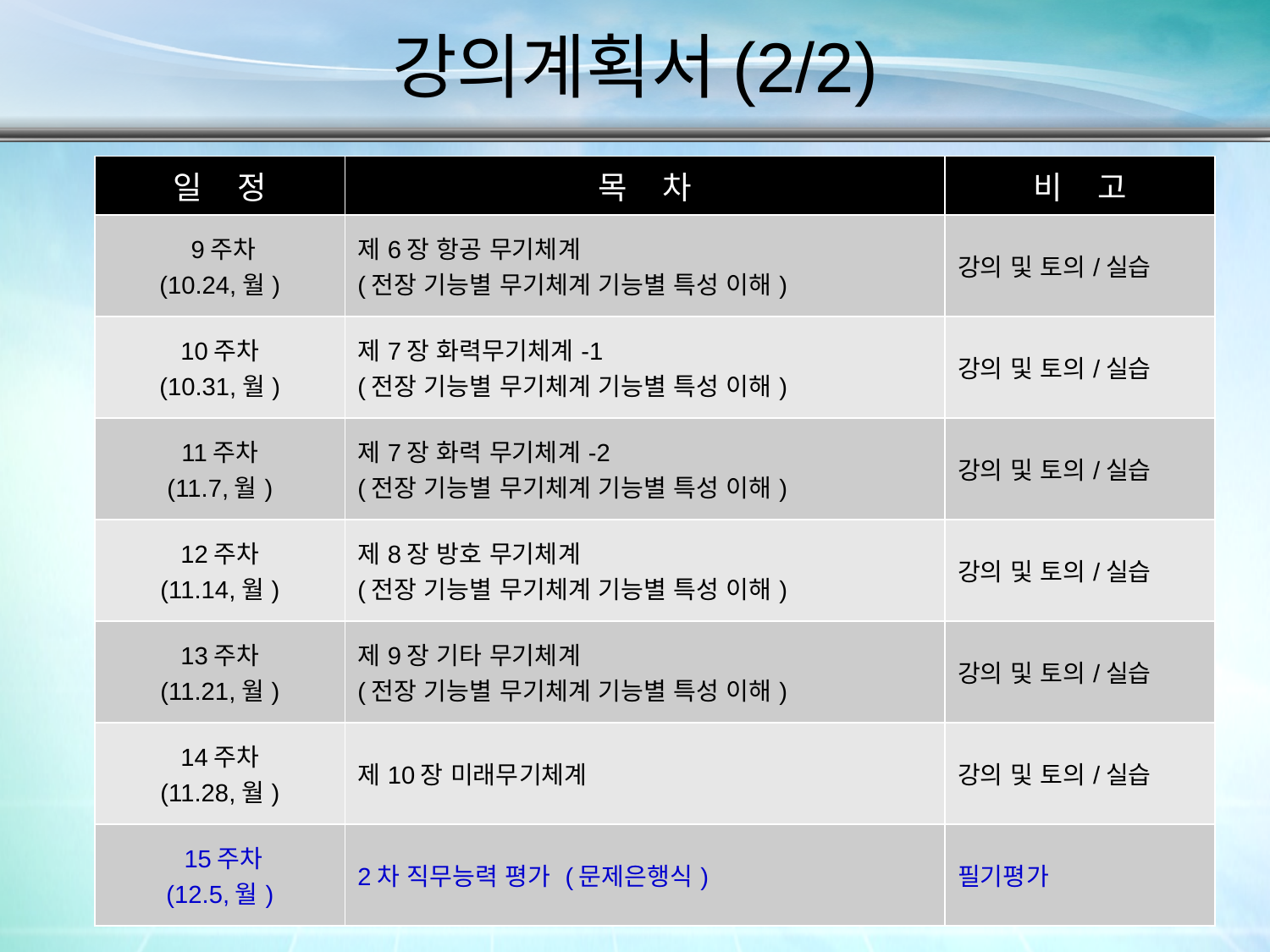

강의계획서(2/2)
| 일 정 | 목 차 | 비 고 |
| --- | --- | --- |
| 9주차 (10.24,월) | 제6장 항공 무기체계 (전장 기능별 무기체계 기능별 특성 이해) | 강의 및 토의/실습 |
| 10주차 (10.31,월) | 제7장 화력무기체계-1 (전장 기능별 무기체계 기능별 특성 이해) | 강의 및 토의/실습 |
| 11주차 (11.7,월) | 제7장 화력 무기체계-2 (전장 기능별 무기체계 기능별 특성 이해) | 강의 및 토의/실습 |
| 12주차 (11.14,월) | 제8장 방호 무기체계 (전장 기능별 무기체계 기능별 특성 이해) | 강의 및 토의/실습 |
| 13주차 (11.21,월) | 제9장 기타 무기체계 (전장 기능별 무기체계 기능별 특성 이해) | 강의 및 토의/실습 |
| 14주차 (11.28,월) | 제10장 미래무기체계 | 강의 및 토의/실습 |
| 15주차 (12.5,월) | 2차 직무능력 평가 (문제은행식) | 필기평가 |